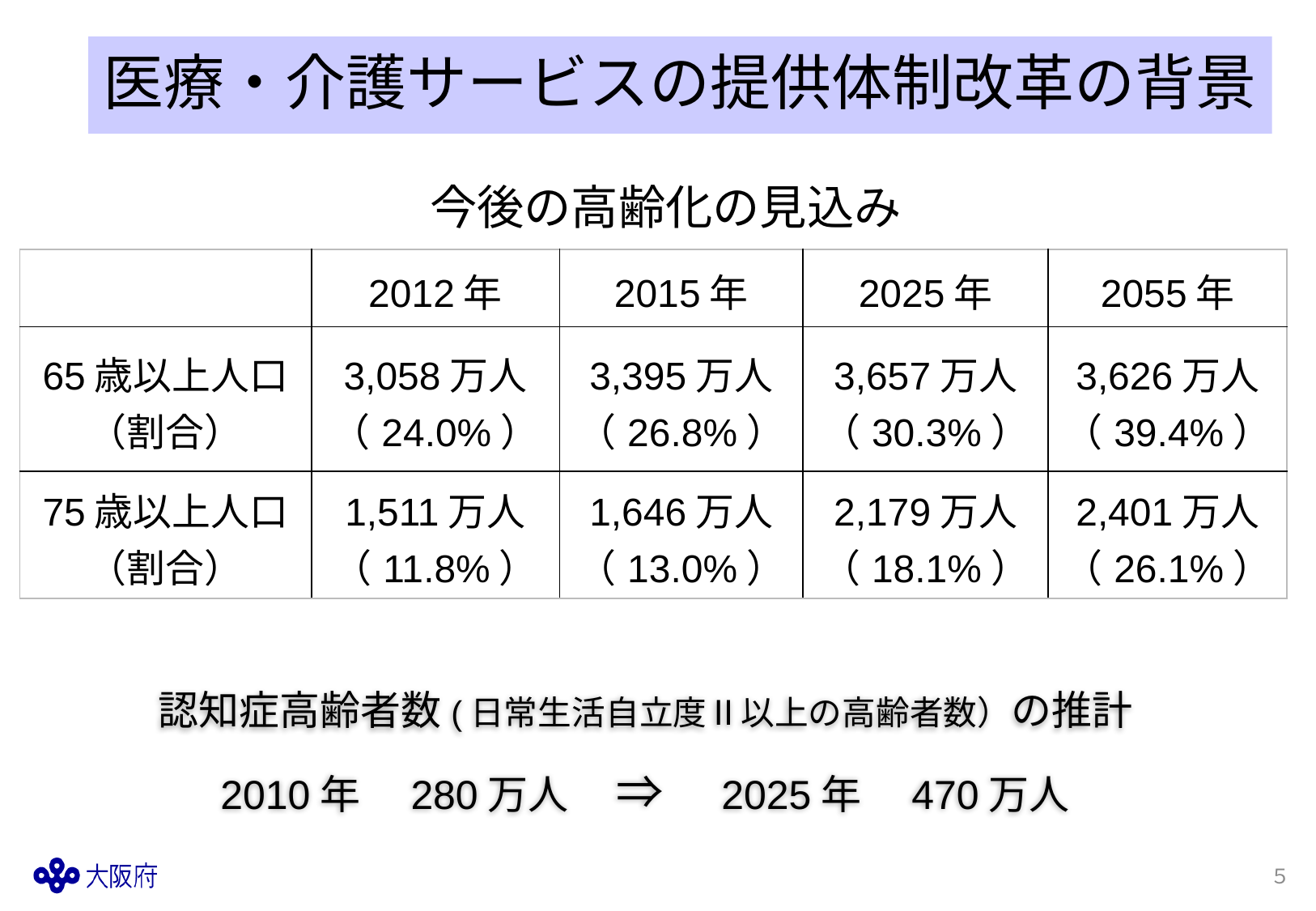

# 医療・介護サービスの提供体制改革の背景
今後の高齢化の見込み
|  | 2012年 | 2015年 | 2025年 | 2055年 |
| --- | --- | --- | --- | --- |
| 65歳以上人口 （割合） | 3,058万人 （24.0%） | 3,395万人 （26.8%） | 3,657万人 （30.3%） | 3,626万人 （39.4%） |
| 75歳以上人口 （割合） | 1,511万人 （11.8%） | 1,646万人 （13.0%） | 2,179万人 （18.1%） | 2,401万人 （26.1%） |
認知症高齢者数(日常生活自立度Ⅱ以上の高齢者数）の推計
2010年　280万人　⇒　2025年　470万人
５